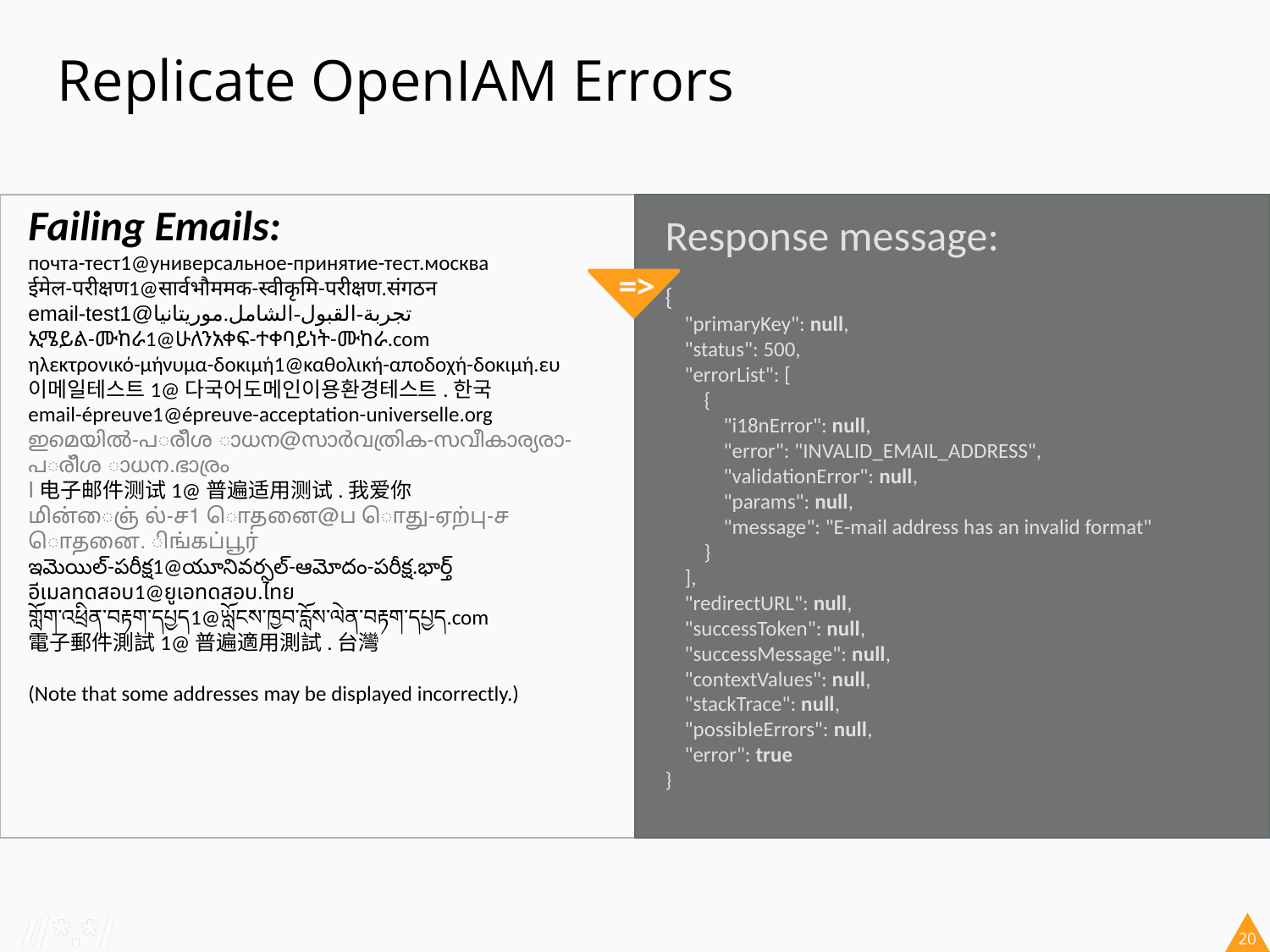

# Replicate OpenIAM Errors

Failing Emails:
почта-тест1@универсальное-принятие-тест.москва
ईमेल-परीक्षण1@सार्वभौममक-स्वीकृमि-परीक्षण.संगठन
email-test1@تجربة-القبول-الشامل.موريتانيا
ኢሜይል-ሙከራ1@ሁለንአቀፍ-ተቀባይነት-ሙከራ.com
ηλεκτρονικό-μήνυμα-δοκιμή1@καθολική-αποδοχή-δοκιμή.ευ
이메일테스트1@다국어도메인이용환경테스트.한국
email-épreuve1@épreuve-acceptation-universelle.org
ഇമെയിൽ-പര്ിശ ാധന@സാർവത്രിക-സവീകാര്യരാ-പര്ിശ ാധന.ഭാര്രം
ا电⼦邮件测试1@普遍适⽤测试.我爱你
மின்ைஞ் ல்-ச1 ொதனை@ப ொது-ஏற்பு-ச ொதனை. ிங்கப்பூர்
ఇమెయిల్-పరీక్ష1@యూనివర్సల్-ఆమోదం-పరీక్ష.భార్త్
อีเมลทดสอบ1@ยูเอทดสอบ.ไทย
གློག་འཕྲིན་བརྟག་དཔྱད1@ཡློངས་ཁྱབ་ངློས་ལེན་བརྟག་དཔྱད.com
電⼦郵件測試1@普遍適⽤測試.台灣

(Note that some addresses may be displayed incorrectly.)
Response message:
{
    "primaryKey": null,
    "status": 500,
    "errorList": [
        {
            "i18nError": null,
            "error": "INVALID_EMAIL_ADDRESS",
            "validationError": null,
            "params": null,
            "message": "E-mail address has an invalid format"
        }
    ],
    "redirectURL": null,
    "successToken": null,
    "successMessage": null,
    "contextValues": null,
    "stackTrace": null,
    "possibleErrors": null,
    "error": true
}
=>